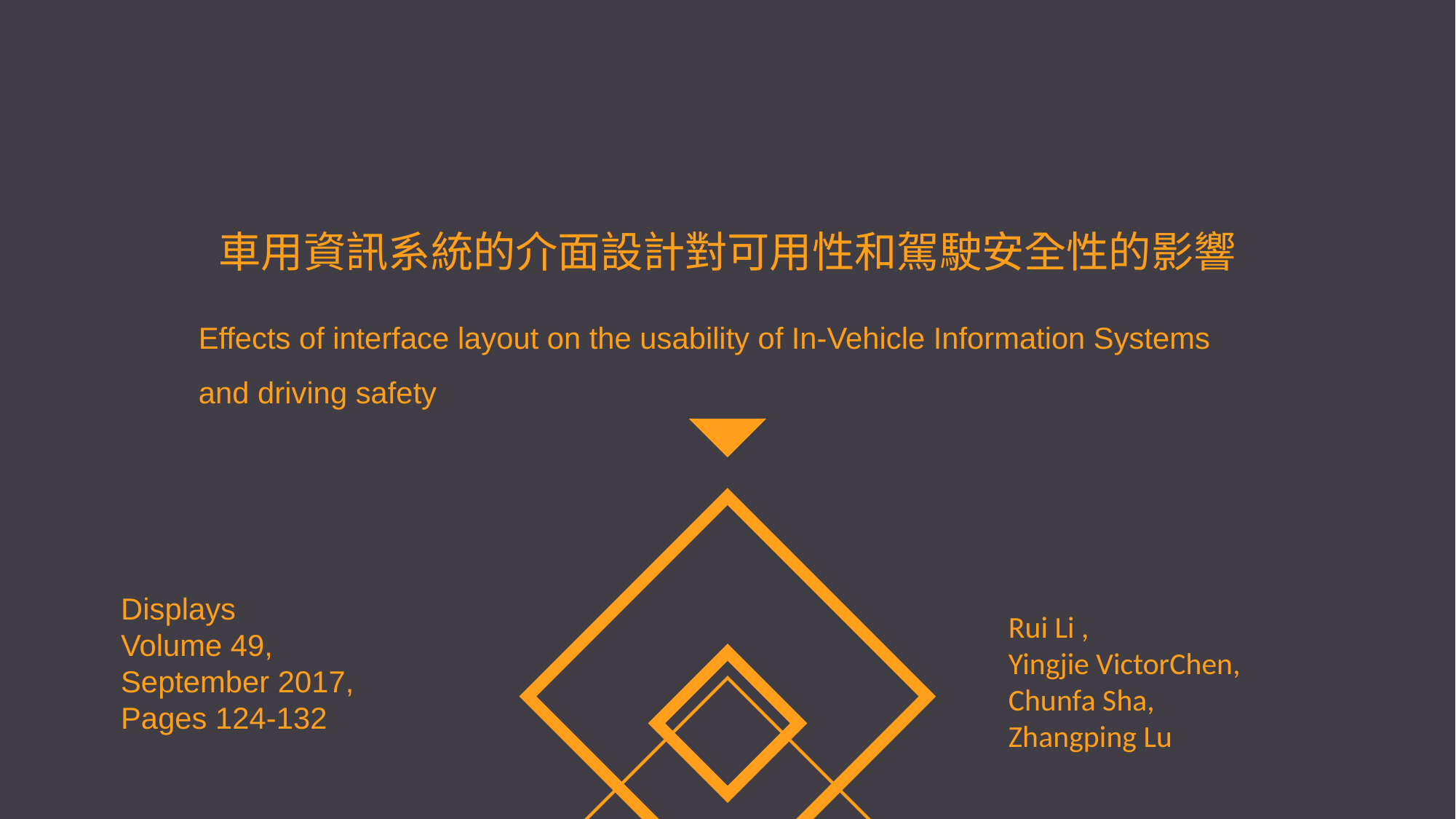

車用資訊系統的介面設計對可用性和駕駛安全性的影響
Effects of interface layout on the usability of In-Vehicle Information Systems and driving safety

Displays
Volume 49,
September 2017,
Pages 124-132

Rui Li ,
Yingjie VictorChen,
Chunfa Sha,
Zhangping Lu